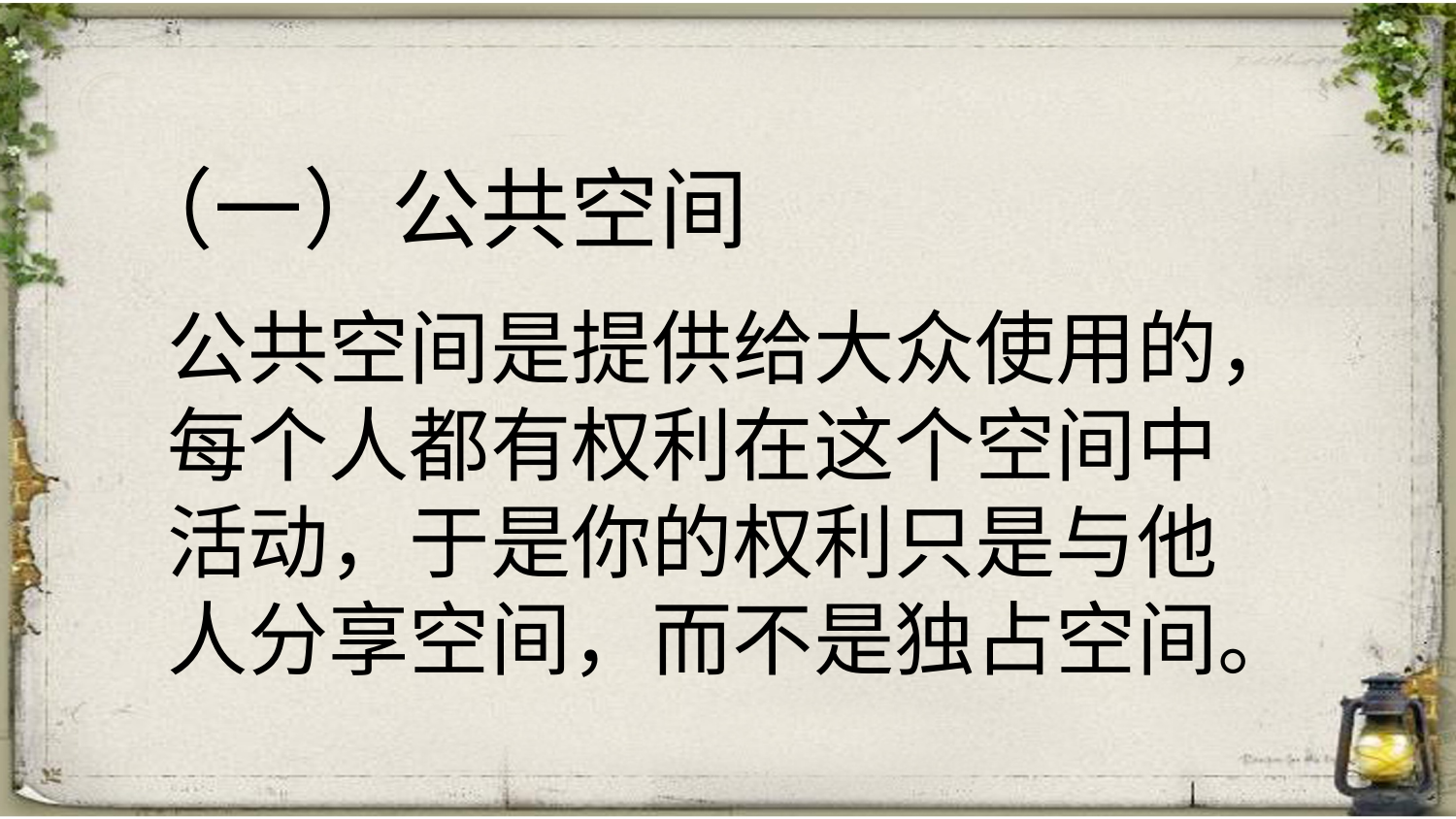

（一）公共空间
公共空间是提供给大众使用的，每个人都有权利在这个空间中活动，于是你的权利只是与他人分享空间，而不是独占空间。